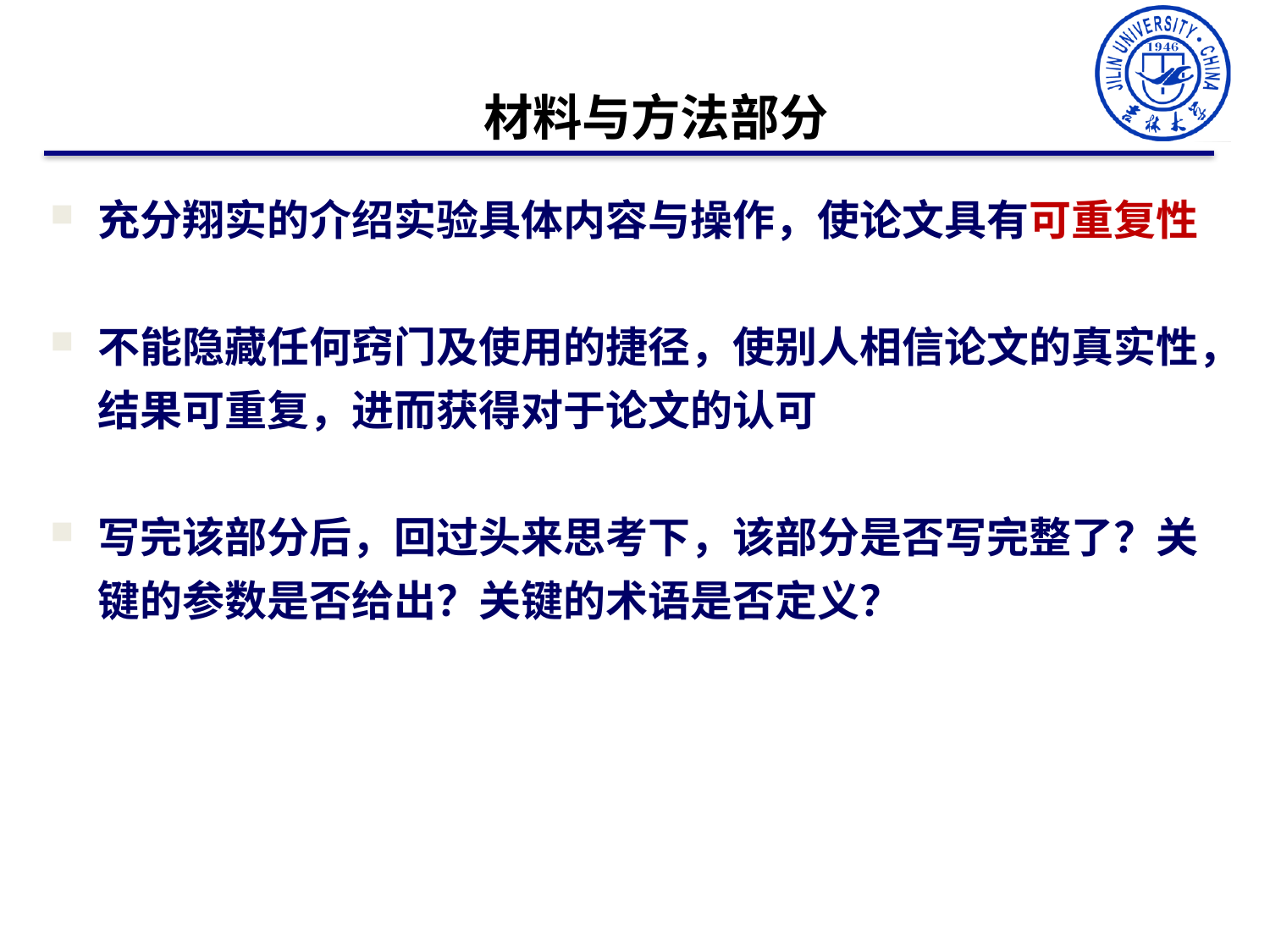

材料与方法部分
充分翔实的介绍实验具体内容与操作，使论文具有可重复性

不能隐藏任何窍门及使用的捷径，使别人相信论文的真实性，结果可重复，进而获得对于论文的认可

写完该部分后，回过头来思考下，该部分是否写完整了？关键的参数是否给出？关键的术语是否定义？